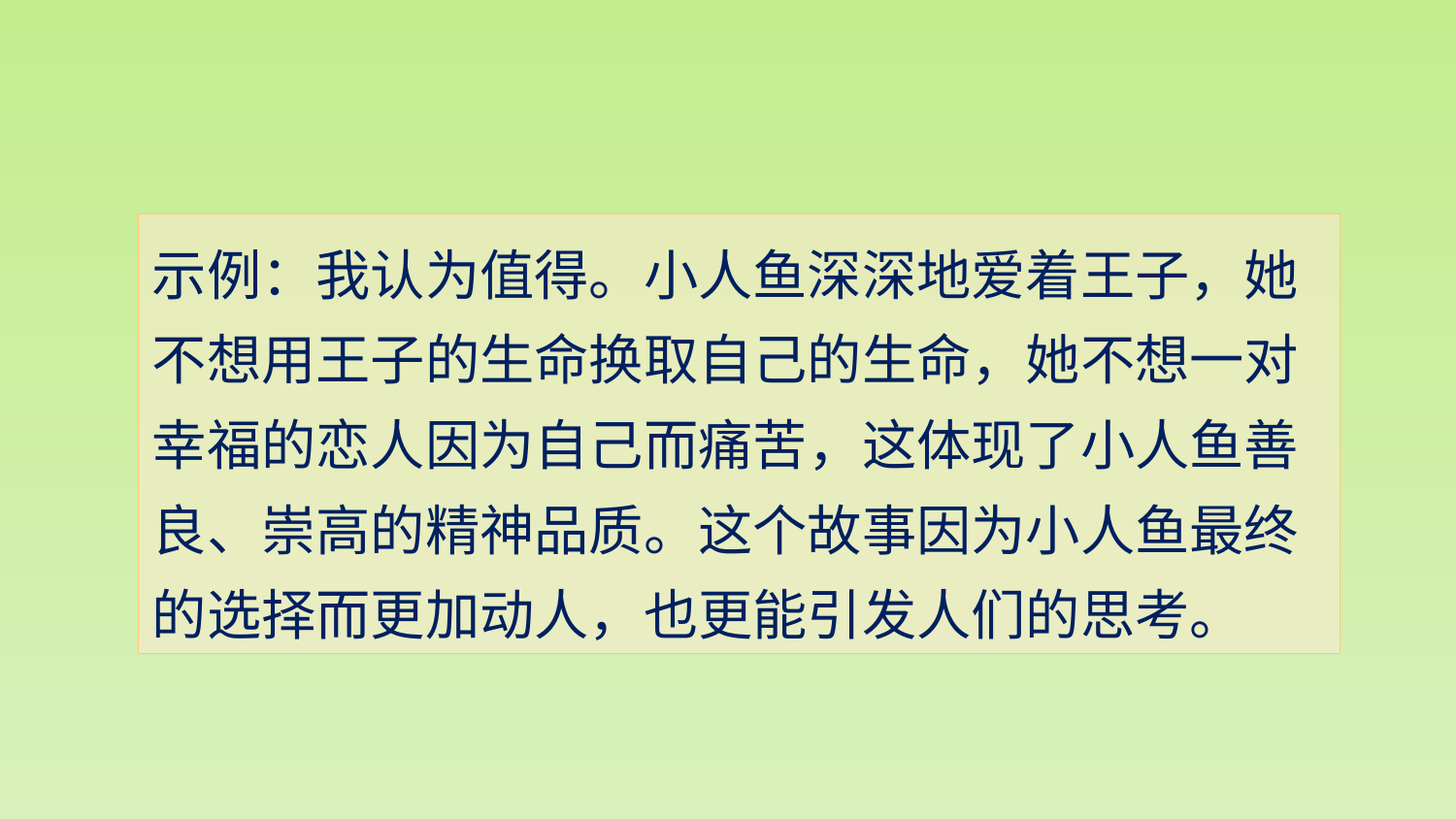

示例：我认为值得。小人鱼深深地爱着王子，她不想用王子的生命换取自己的生命，她不想一对幸福的恋人因为自己而痛苦，这体现了小人鱼善良、崇高的精神品质。这个故事因为小人鱼最终的选择而更加动人，也更能引发人们的思考。